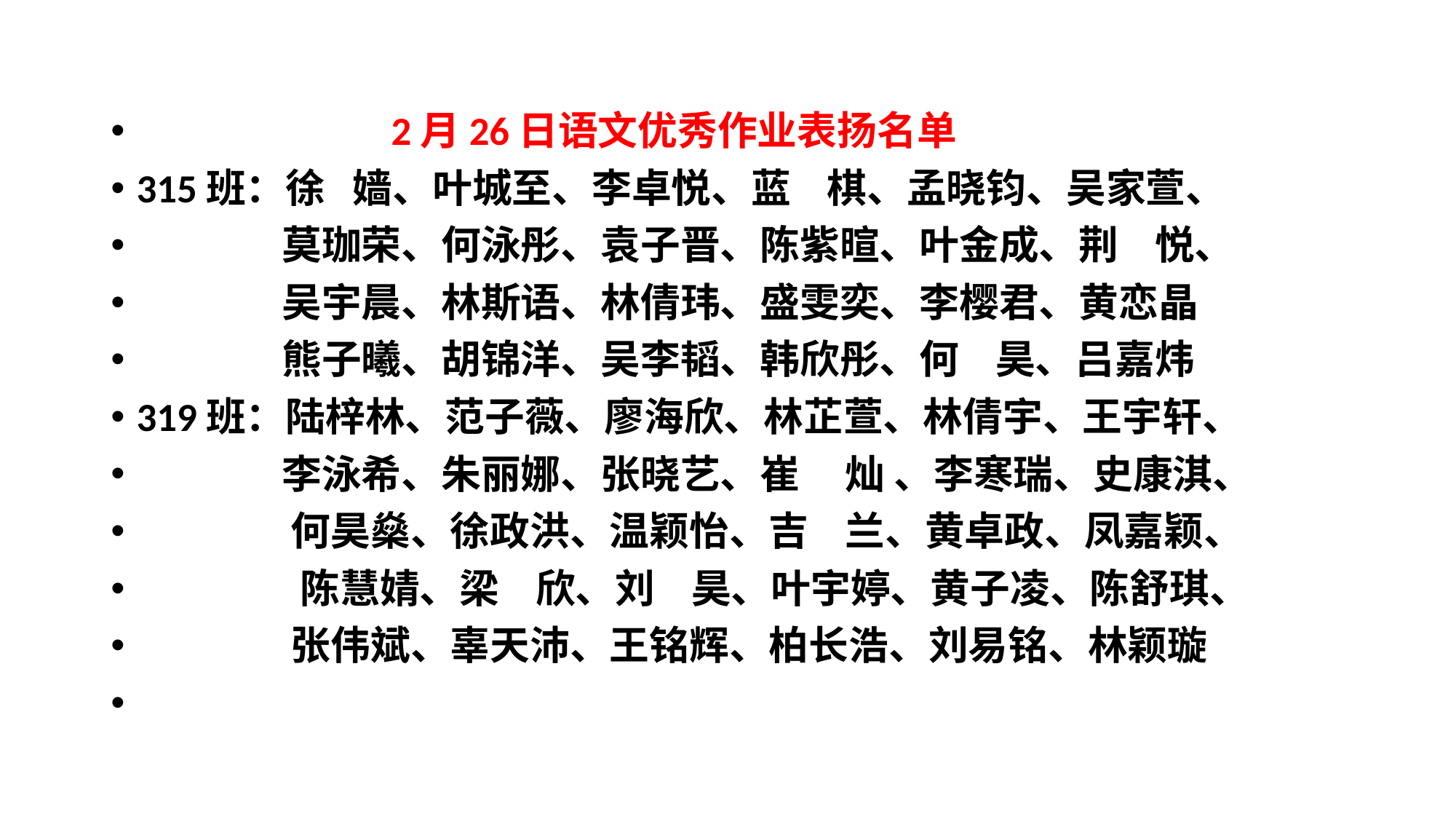

2月26日语文优秀作业表扬名单
315班：徐   嫱、叶城至、李卓悦、蓝    棋、孟晓钧、吴家萱、
               莫珈荣、何泳彤、袁子晋、陈紫暄、叶金成、荆    悦、
               吴宇晨、林斯语、林倩玮、盛雯奕、李樱君、黄恋晶
               熊子曦、胡锦洋、吴李韬、韩欣彤、何    昊、吕嘉炜
319班：陆梓林、范子薇、廖海欣、林芷萱、林倩宇、王宇轩、
               李泳希、朱丽娜、张晓艺、崔     灿 、李寒瑞、史康淇、
                何昊燊、徐政洪、温颖怡、吉    兰、黄卓政、凤嘉颖、
                 陈慧婧、梁    欣、刘    昊、叶宇婷、黄子凌、陈舒琪、
                张伟斌、辜天沛、王铭辉、柏长浩、刘易铭、林颖璇